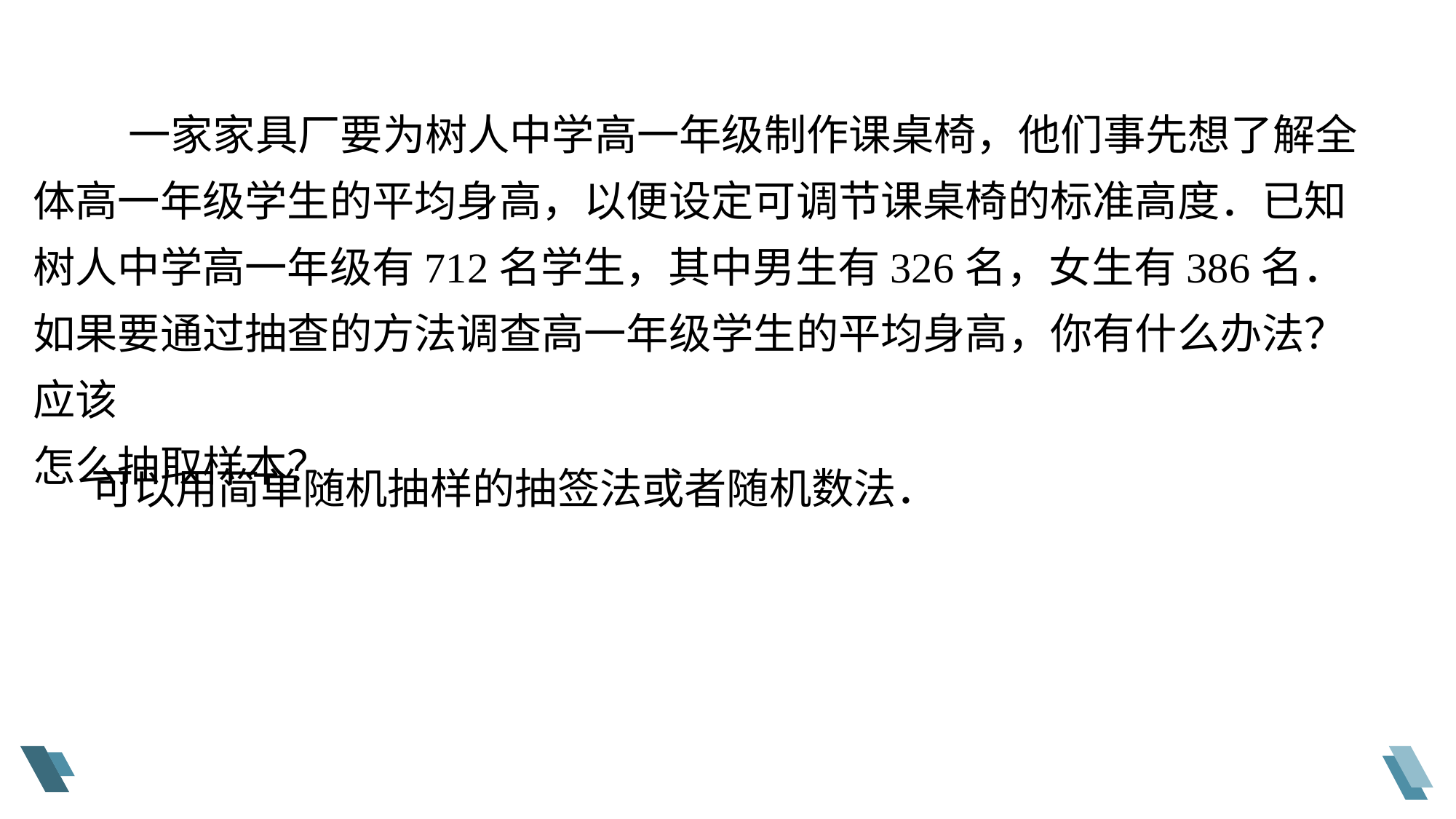

一家家具厂要为树人中学高一年级制作课桌椅，他们事先想了解全体高一年级学生的平均身高，以便设定可调节课桌椅的标准高度．已知树人中学高一年级有712名学生，其中男生有326名，女生有386名．如果要通过抽查的方法调查高一年级学生的平均身高，你有什么办法？应该
怎么抽取样本？
    可以用简单随机抽样的抽签法或者随机数法．